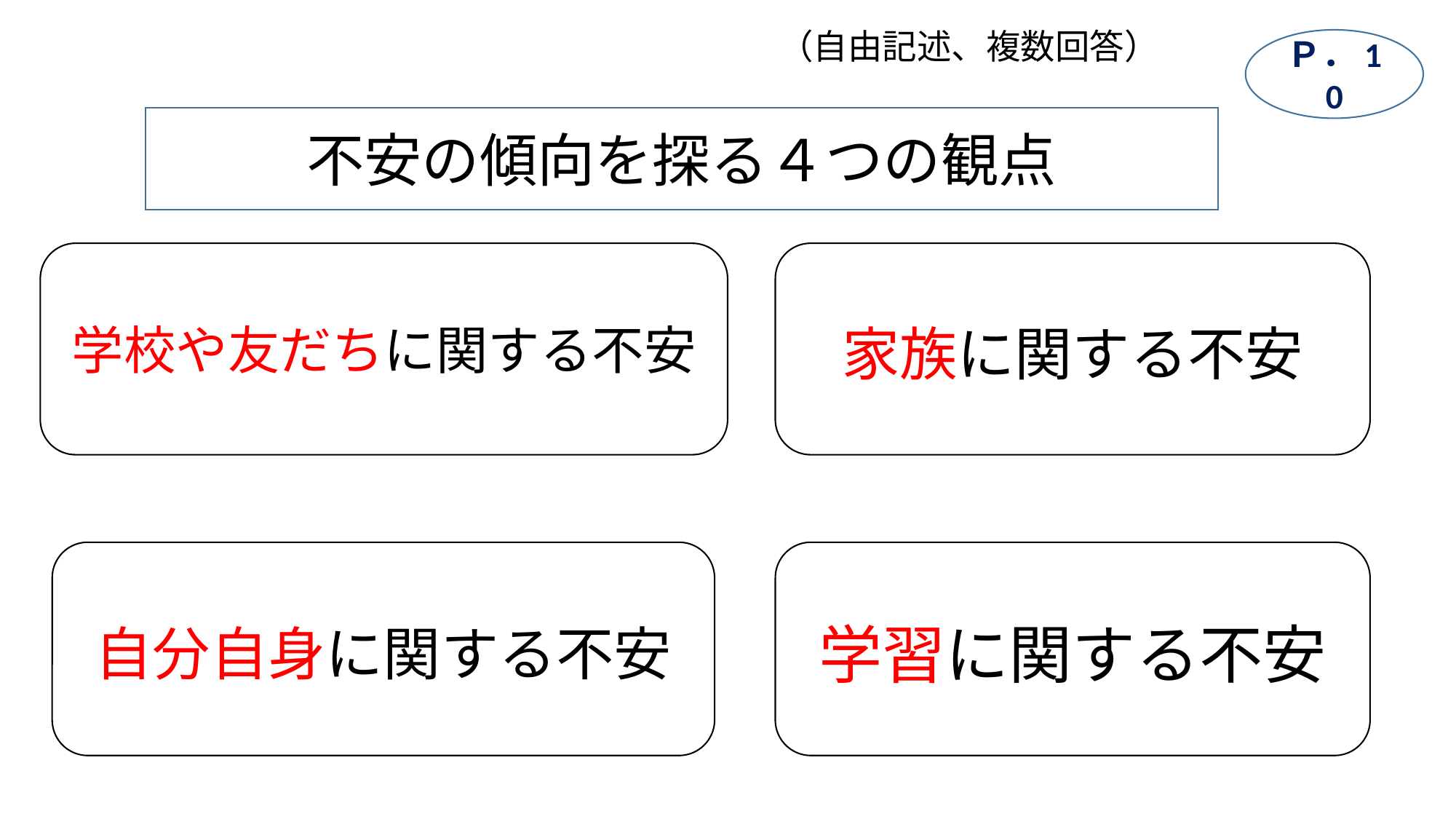

（自由記述、複数回答）
Ｐ．10
不安の傾向を探る４つの観点

学校や友だちに関する不安

家族に関する不安

自分自身に関する不安

学習に関する不安